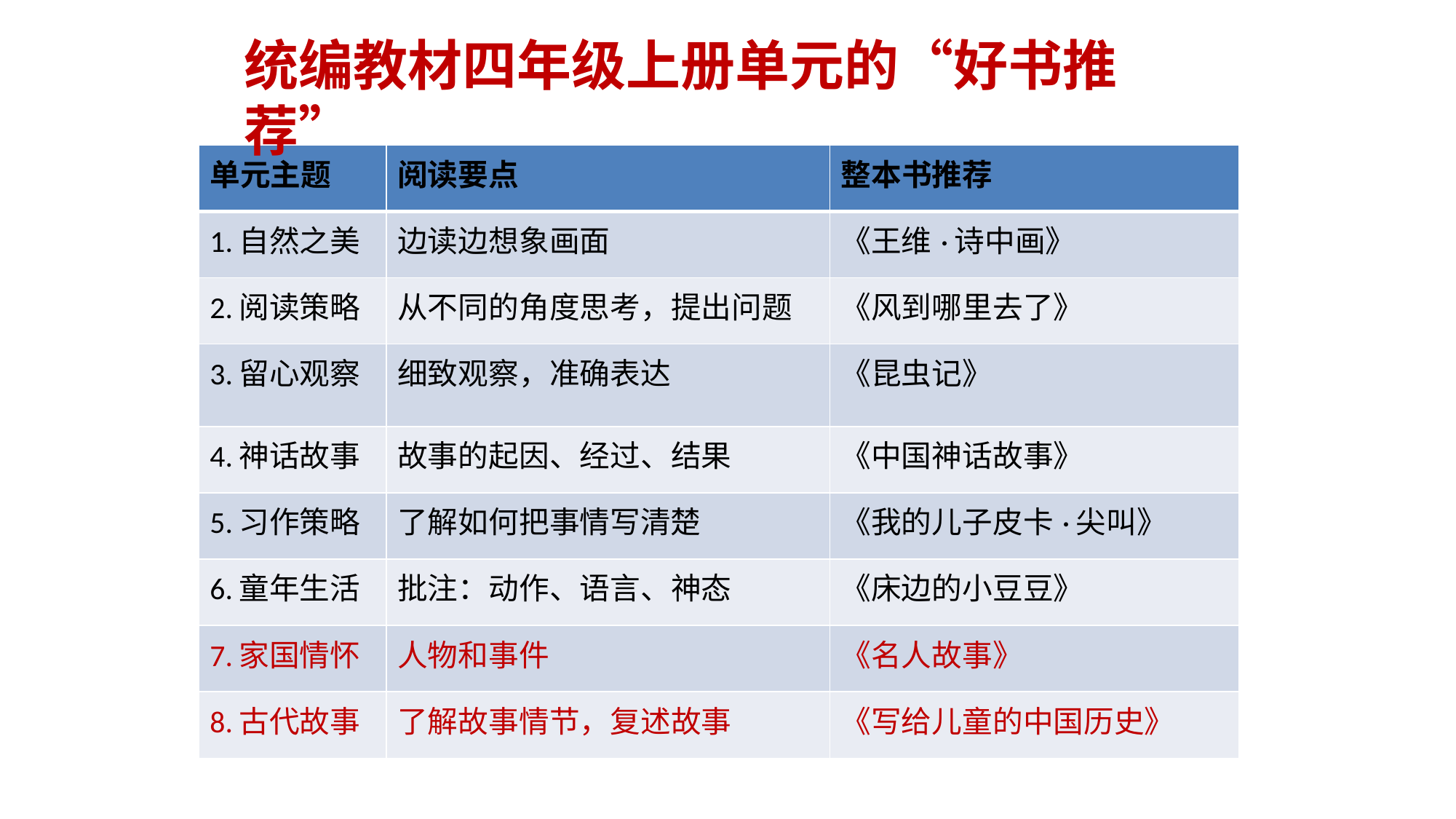

统编教材四年级上册单元的“好书推荐”
| 单元主题 | 阅读要点 | 整本书推荐 |
| --- | --- | --- |
| 1.自然之美 | 边读边想象画面 | 《王维·诗中画》 |
| 2.阅读策略 | 从不同的角度思考，提出问题 | 《风到哪里去了》 |
| 3.留心观察 | 细致观察，准确表达 | 《昆虫记》 |
| 4.神话故事 | 故事的起因、经过、结果 | 《中国神话故事》 |
| 5.习作策略 | 了解如何把事情写清楚 | 《我的儿子皮卡·尖叫》 |
| 6.童年生活 | 批注：动作、语言、神态 | 《床边的小豆豆》 |
| 7.家国情怀 | 人物和事件 | 《名人故事》 |
| 8.古代故事 | 了解故事情节，复述故事 | 《写给儿童的中国历史》 |